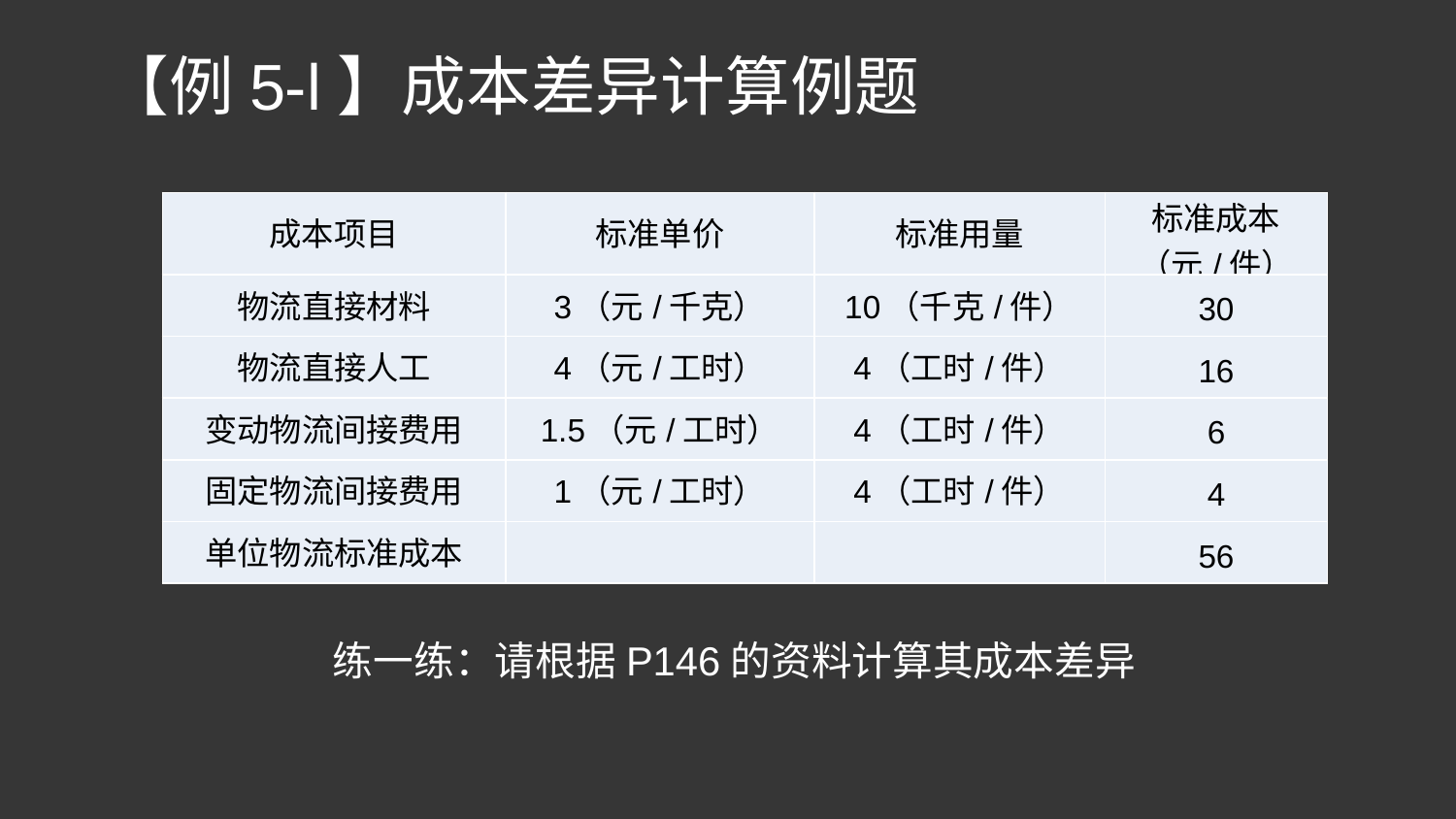

【例5-l】成本差异计算例题
| 成本项目 | 标准单价 | 标准用量 | 标准成本 （元/件） |
| --- | --- | --- | --- |
| 物流直接材料 | 3（元/千克） | 10（千克/件） | 30 |
| 物流直接人工 | 4（元/工时） | 4（工时/件） | 16 |
| 变动物流间接费用 | 1.5（元/工时） | 4（工时/件） | 6 |
| 固定物流间接费用 | 1（元/工时） | 4（工时/件） | 4 |
| 单位物流标准成本 |  |  | 56 |
练一练：请根据P146的资料计算其成本差异